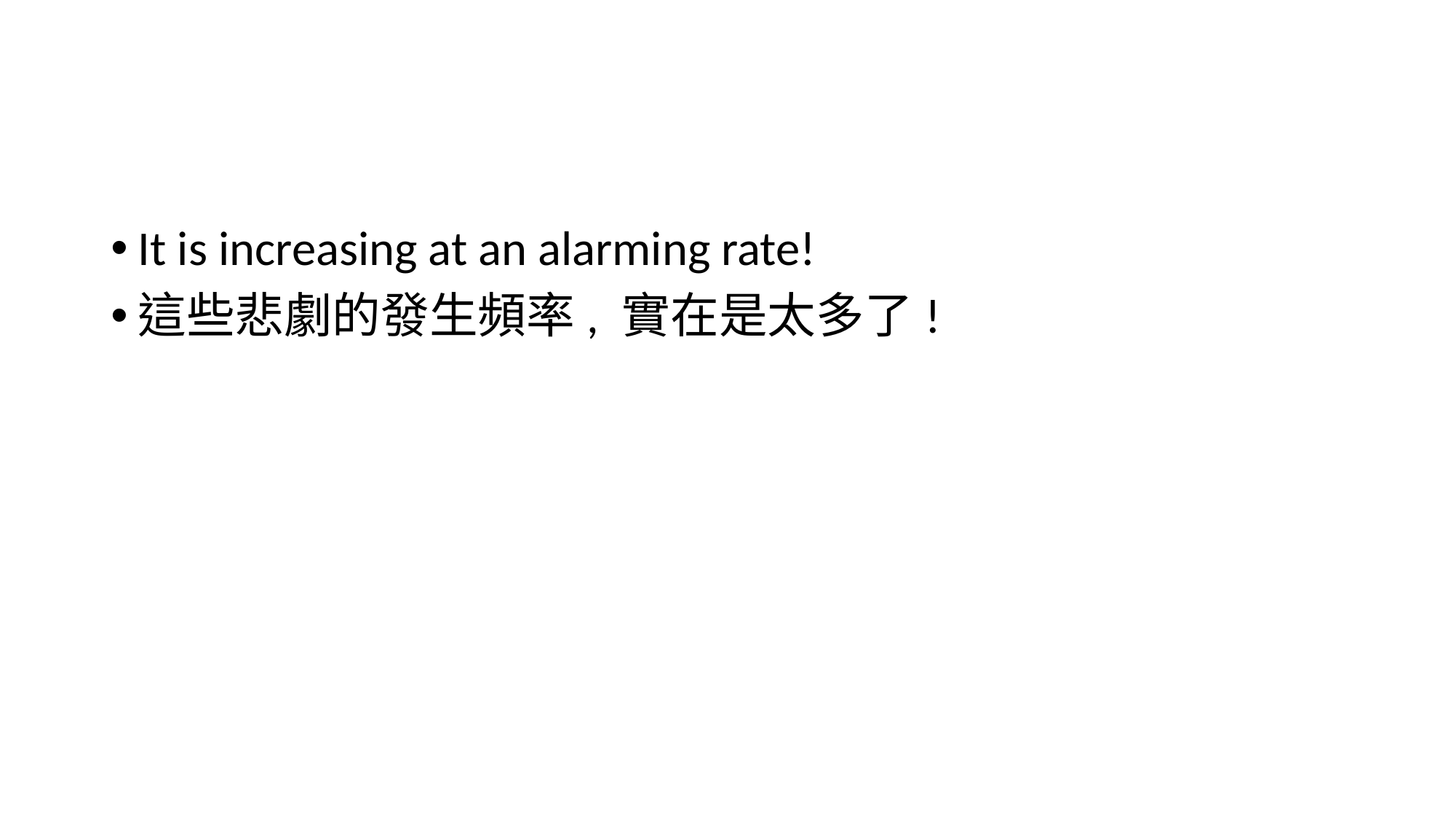

#
It is increasing at an alarming rate!
這些悲劇的發生頻率, 實在是太多了!